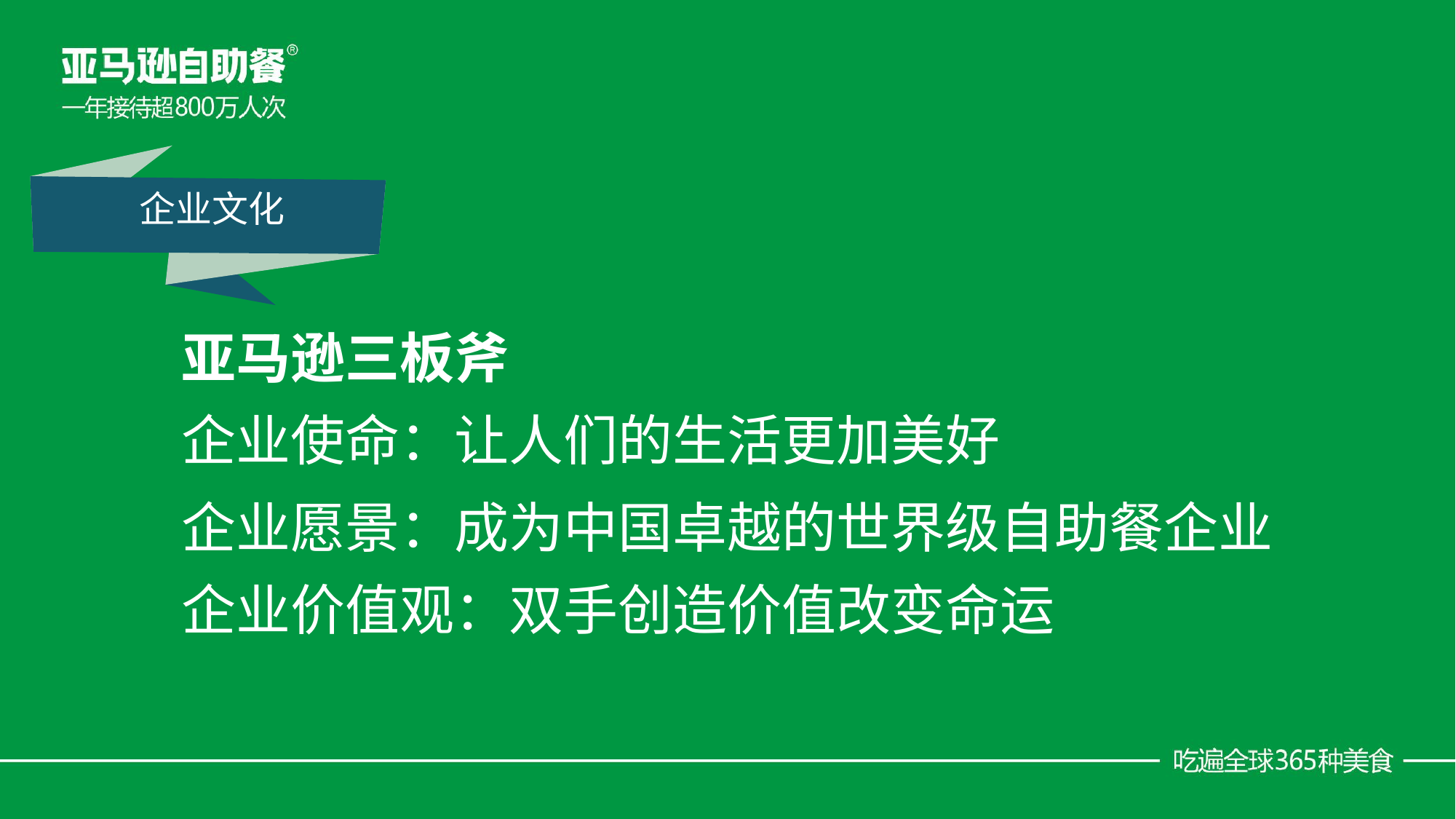

企业文化
亚马逊三板斧
企业使命：让人们的生活更加美好
企业愿景：成为中国卓越的世界级自助餐企业 企业价值观：双手创造价值改变命运